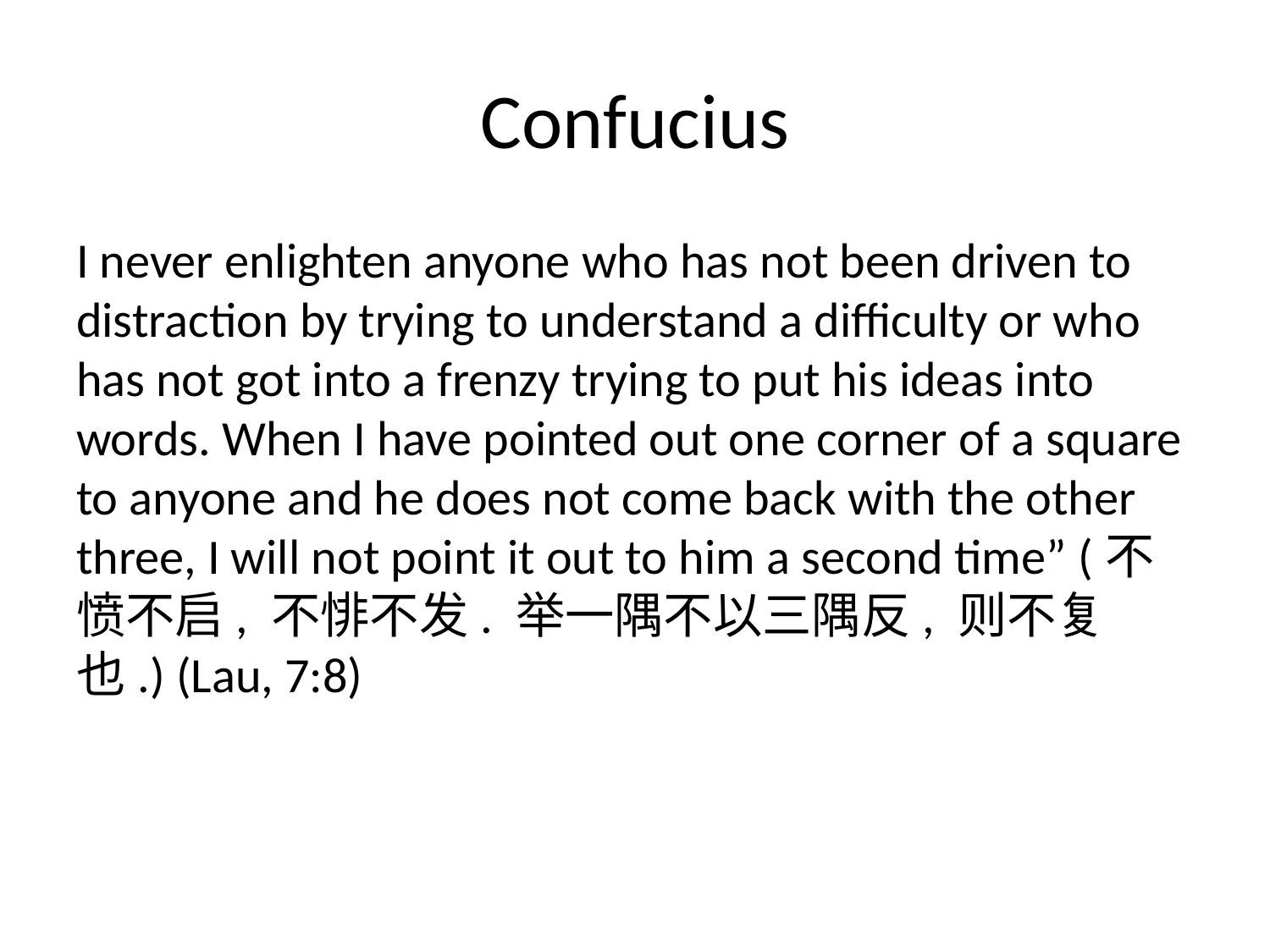

# Confucius
I never enlighten anyone who has not been driven to distraction by trying to understand a difficulty or who has not got into a frenzy trying to put his ideas into words. When I have pointed out one corner of a square to anyone and he does not come back with the other three, I will not point it out to him a second time” (不愤不启, 不悱不发. 举一隅不以三隅反, 则不复也.) (Lau, 7:8)